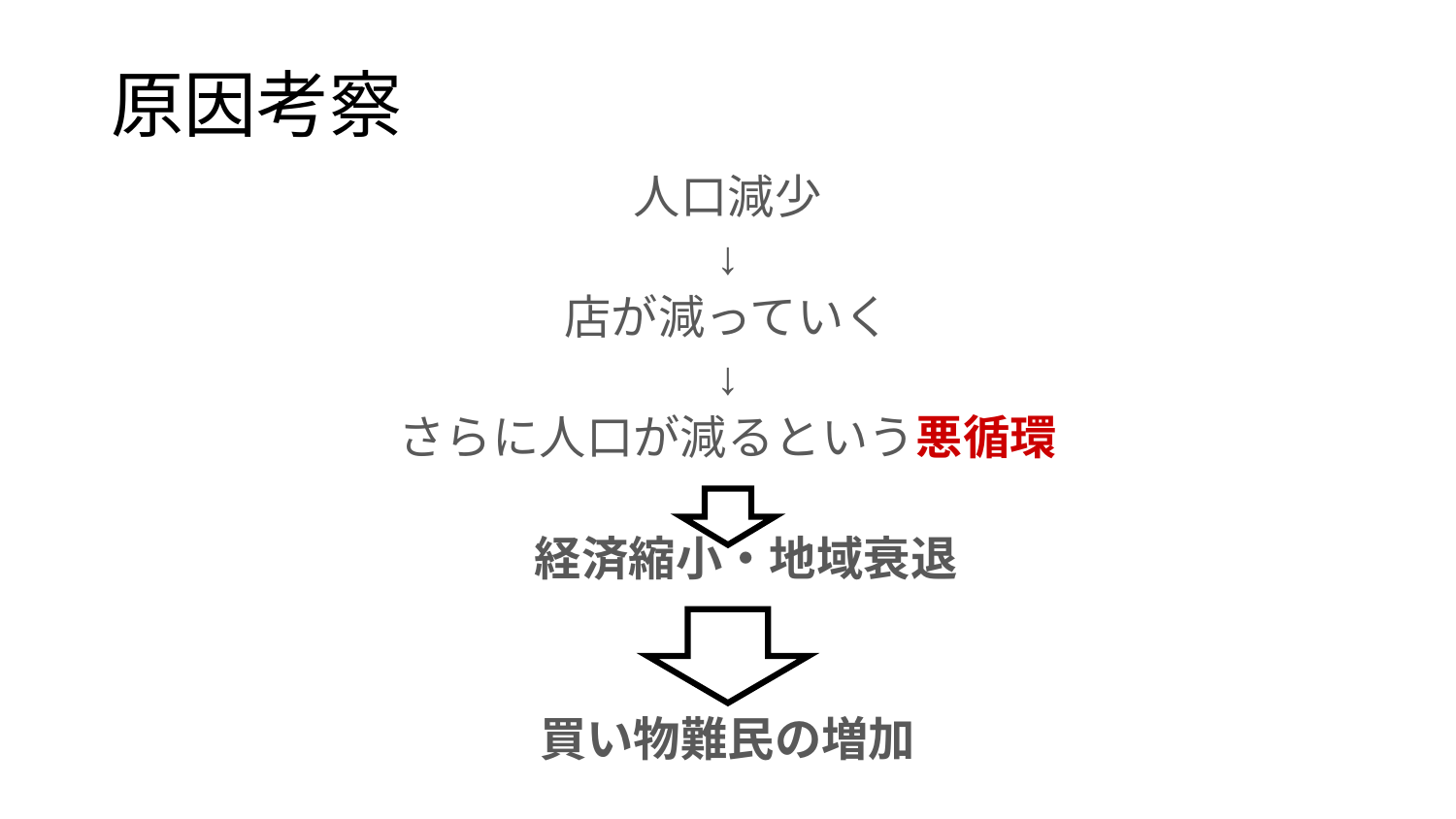

# 原因考察
人口減少
↓
店が減っていく
↓
さらに人口が減るという悪循環

　　　　　　　　　経済縮小・地域衰退

買い物難民の増加